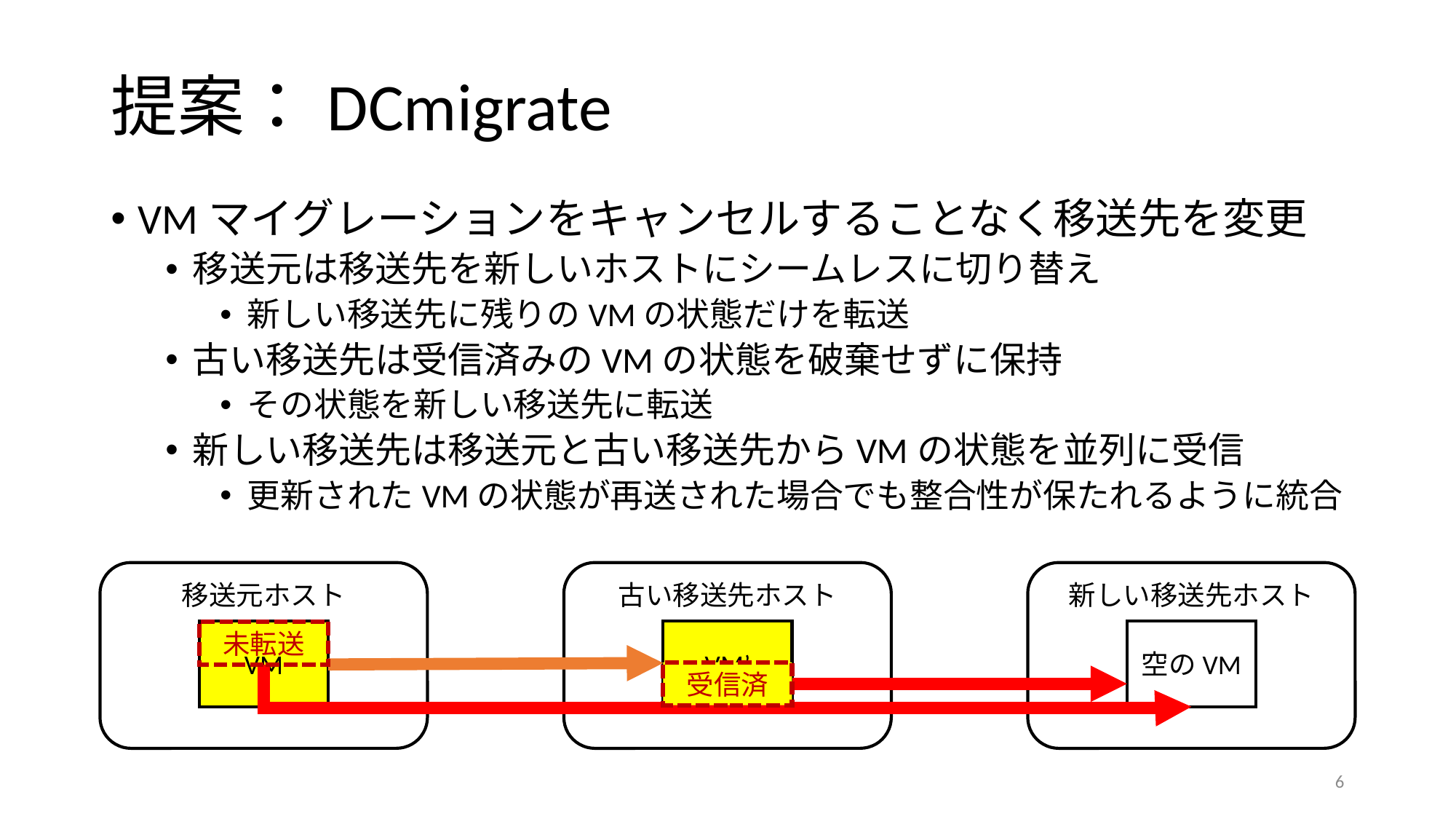

# 提案：DCmigrate
VMマイグレーションをキャンセルすることなく移送先を変更
移送元は移送先を新しいホストにシームレスに切り替え
新しい移送先に残りのVMの状態だけを転送
古い移送先は受信済みのVMの状態を破棄せずに保持
その状態を新しい移送先に転送
新しい移送先は移送元と古い移送先からVMの状態を並列に受信
更新されたVMの状態が再送された場合でも整合性が保たれるように統合

移送元ホスト
古い移送先ホスト
新しい移送先ホスト
VM
VM’
空のVM
未転送
受信済
6